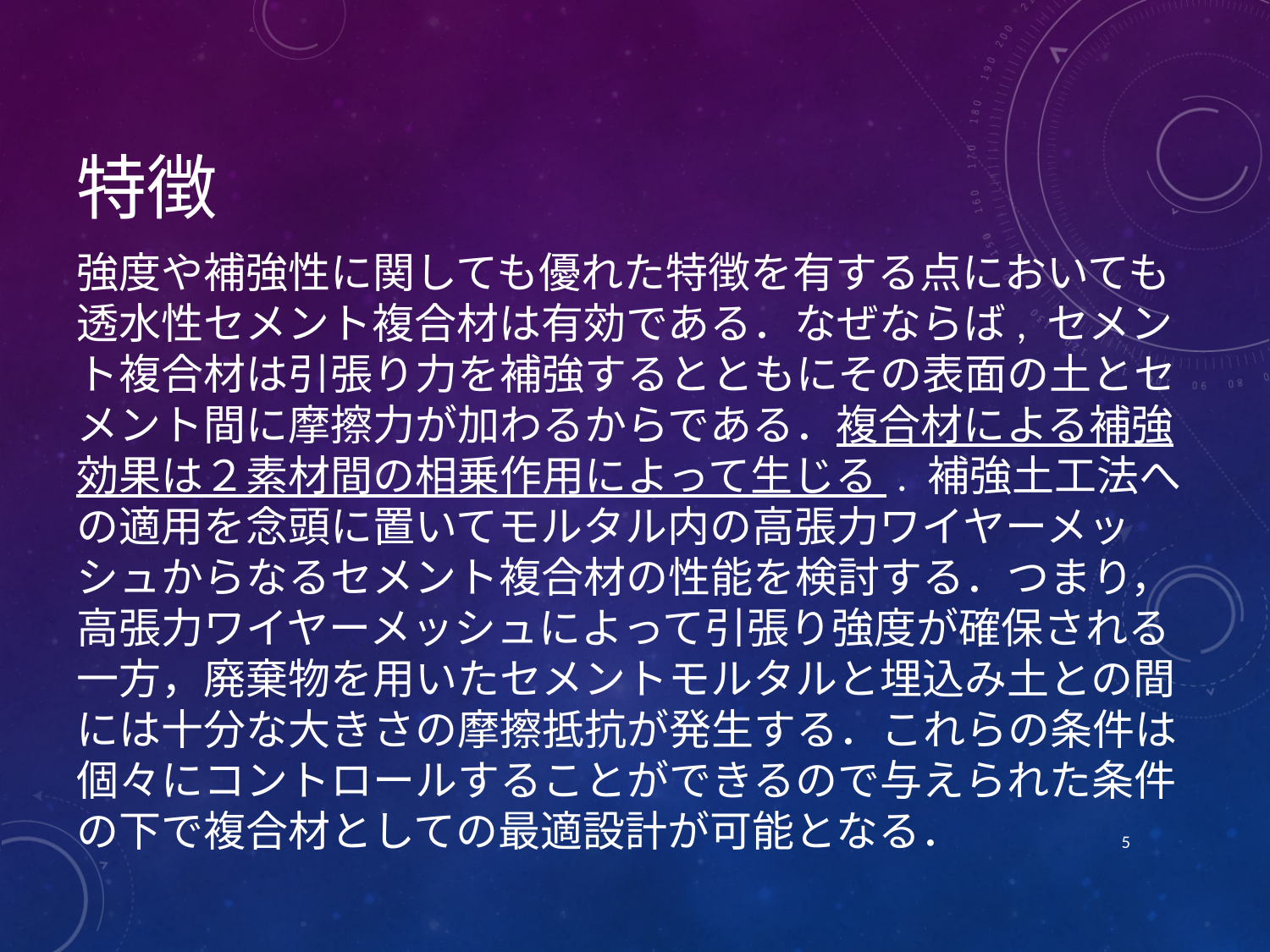

# 特徴
強度や補強性に関しても優れた特徴を有する点においても透水性セメント複合材は有効である．なぜならば, セメント複合材は引張り力を補強するとともにその表面の土とセメント間に摩擦力が加わるからである．複合材による補強効果は２素材間の相乗作用によって生じる . 補強土工法への適用を念頭に置いてモルタル内の高張力ワイヤーメッシュからなるセメント複合材の性能を検討する．つまり，高張力ワイヤーメッシュによって引張り強度が確保される一方，廃棄物を用いたセメントモルタルと埋込み土との間には十分な大きさの摩擦抵抗が発生する．これらの条件は個々にコントロールすることができるので与えられた条件の下で複合材としての最適設計が可能となる．
5